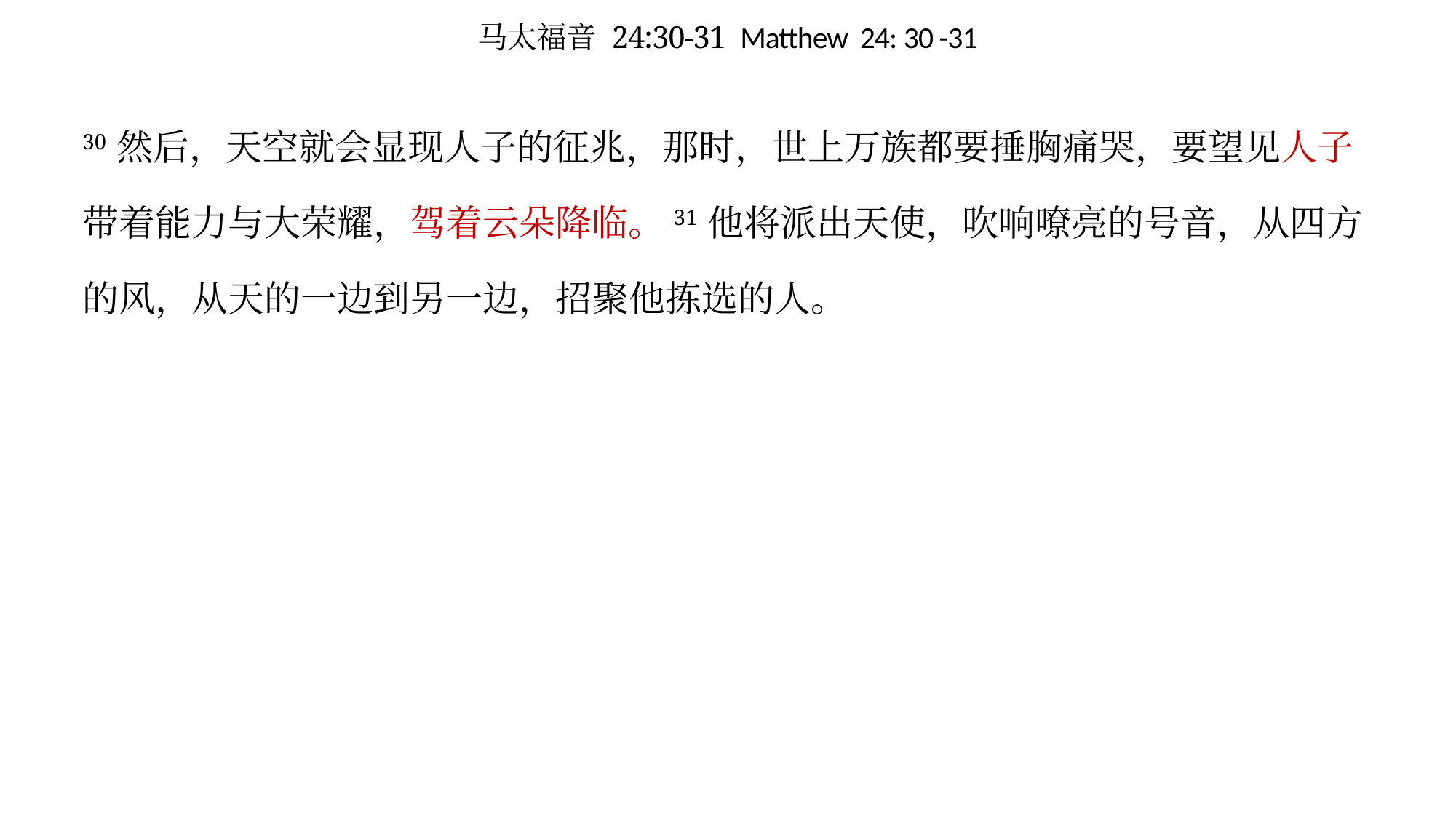

# 马太福音 24:30-31  Matthew  24: 30 -31
30 然后，天空就会显现人子的征兆，那时，世上万族都要捶胸痛哭，要望见人子带着能力与大荣耀，驾着云朵降临。31 他将派出天使，吹响嘹亮的号音，从四方的风，从天的一边到另一边，招聚他拣选的人。